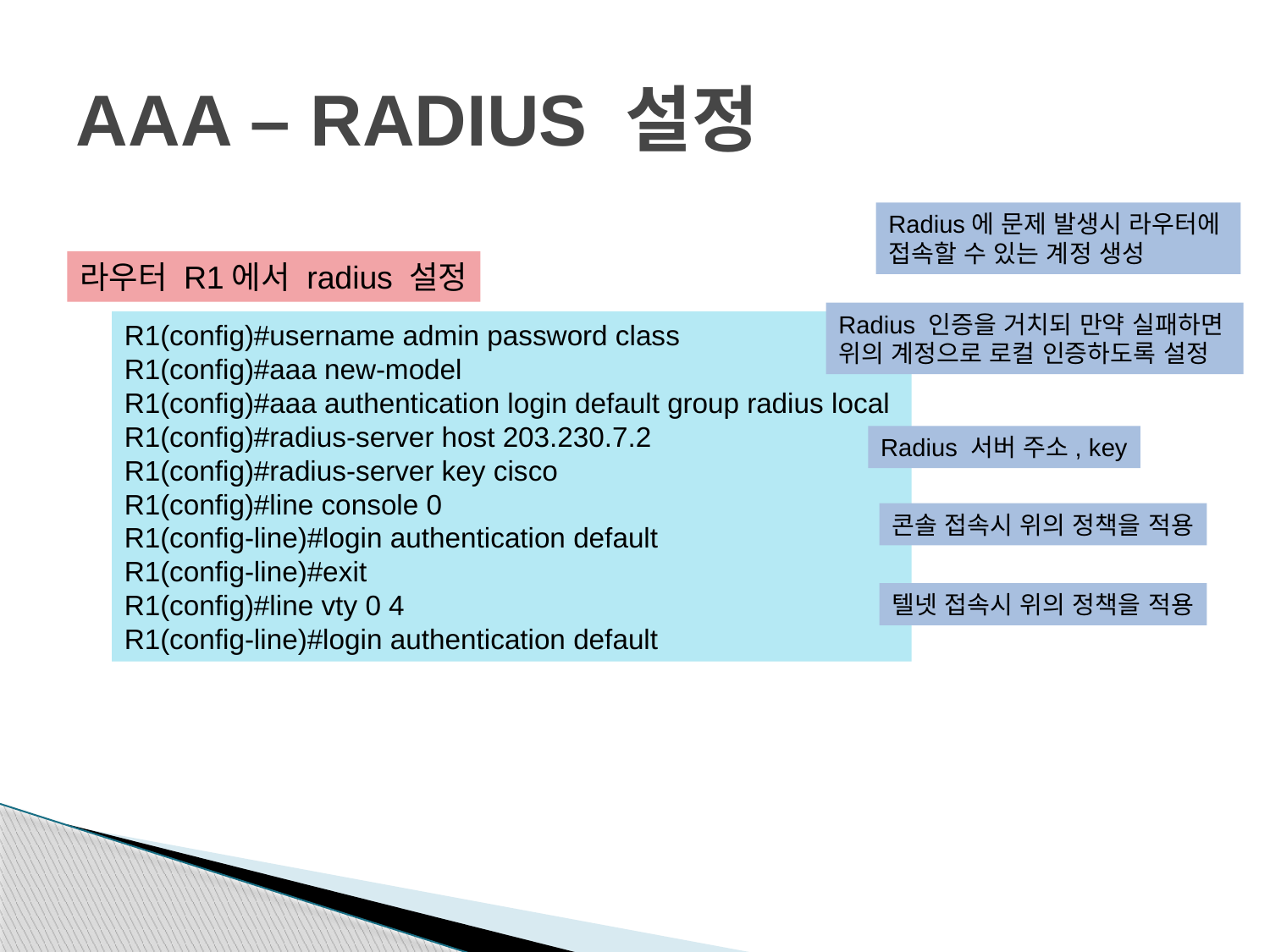

# AAA – RADIUS 설정
Radius에 문제 발생시 라우터에
접속할 수 있는 계정 생성
라우터 R1에서 radius 설정
Radius 인증을 거치되 만약 실패하면
위의 계정으로 로컬 인증하도록 설정
R1(config)#username admin password class
R1(config)#aaa new-model
R1(config)#aaa authentication login default group radius local
R1(config)#radius-server host 203.230.7.2
R1(config)#radius-server key cisco
R1(config)#line console 0
R1(config-line)#login authentication default
R1(config-line)#exit
R1(config)#line vty 0 4
R1(config-line)#login authentication default
Radius 서버 주소, key
콘솔 접속시 위의 정책을 적용
텔넷 접속시 위의 정책을 적용